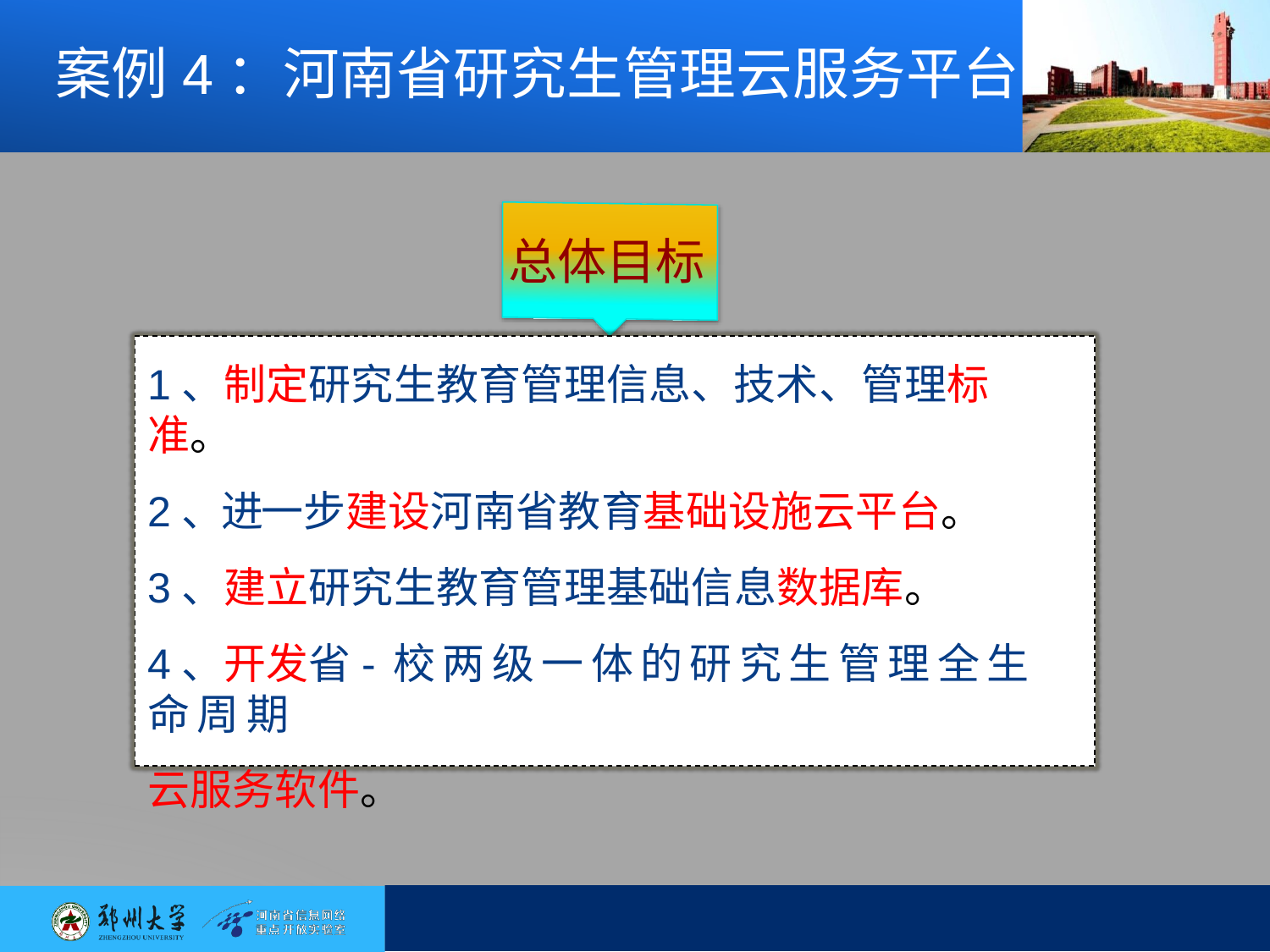

# 案例4：河南省研究生管理云服务平台

总体目标

1、制定研究生教育管理信息、技术、管理标准。

2、进一步建设河南省教育基础设施云平台。

3、建立研究生教育管理基础信息数据库。

4、开发省-校两级一体的研究生管理全生命周期

云服务软件。